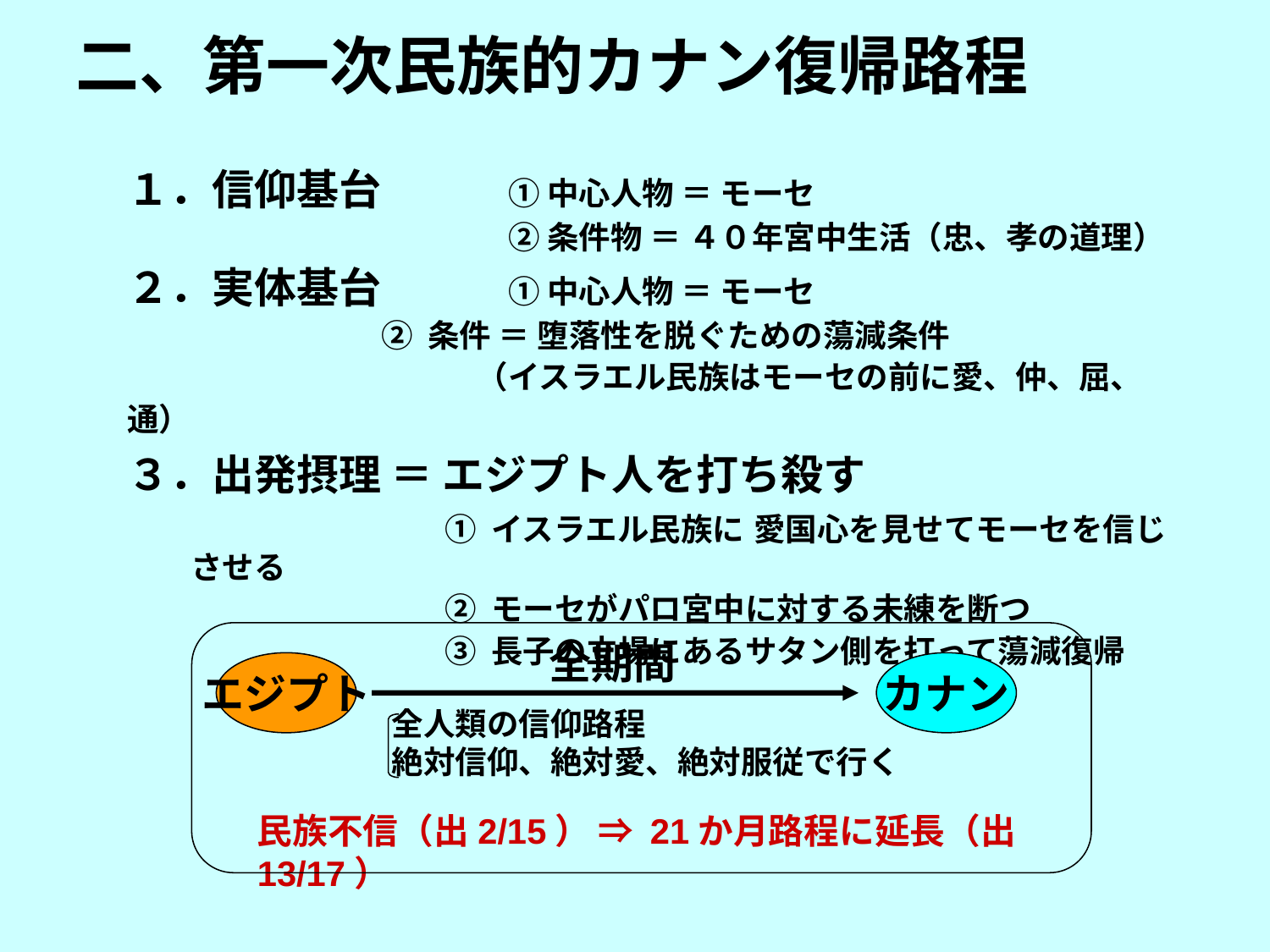

二、第一次民族的カナン復帰路程
１．信仰基台	① 中心人物 ＝ モーセ
　　　　　　　　	② 条件物 ＝ ４０年宮中生活（忠、孝の道理）
２．実体基台	① 中心人物 ＝ モーセ
		② 条件 ＝ 堕落性を脱ぐための蕩減条件
		　　　（イスラエル民族はモーセの前に愛、仲、屈、通）
３．出発摂理 ＝ エジプト人を打ち殺す
  		① イスラエル民族に 愛国心を見せてモーセを信じさせる
  		② モーセがパロ宮中に対する未練を断つ
  		③ 長子の立場にあるサタン側を打って蕩減復帰

全期間
エジプト
カナン

全人類の信仰路程
絶対信仰、絶対愛、絶対服従で行く

民族不信（出2/15） ⇒ 21か月路程に延長（出13/17）